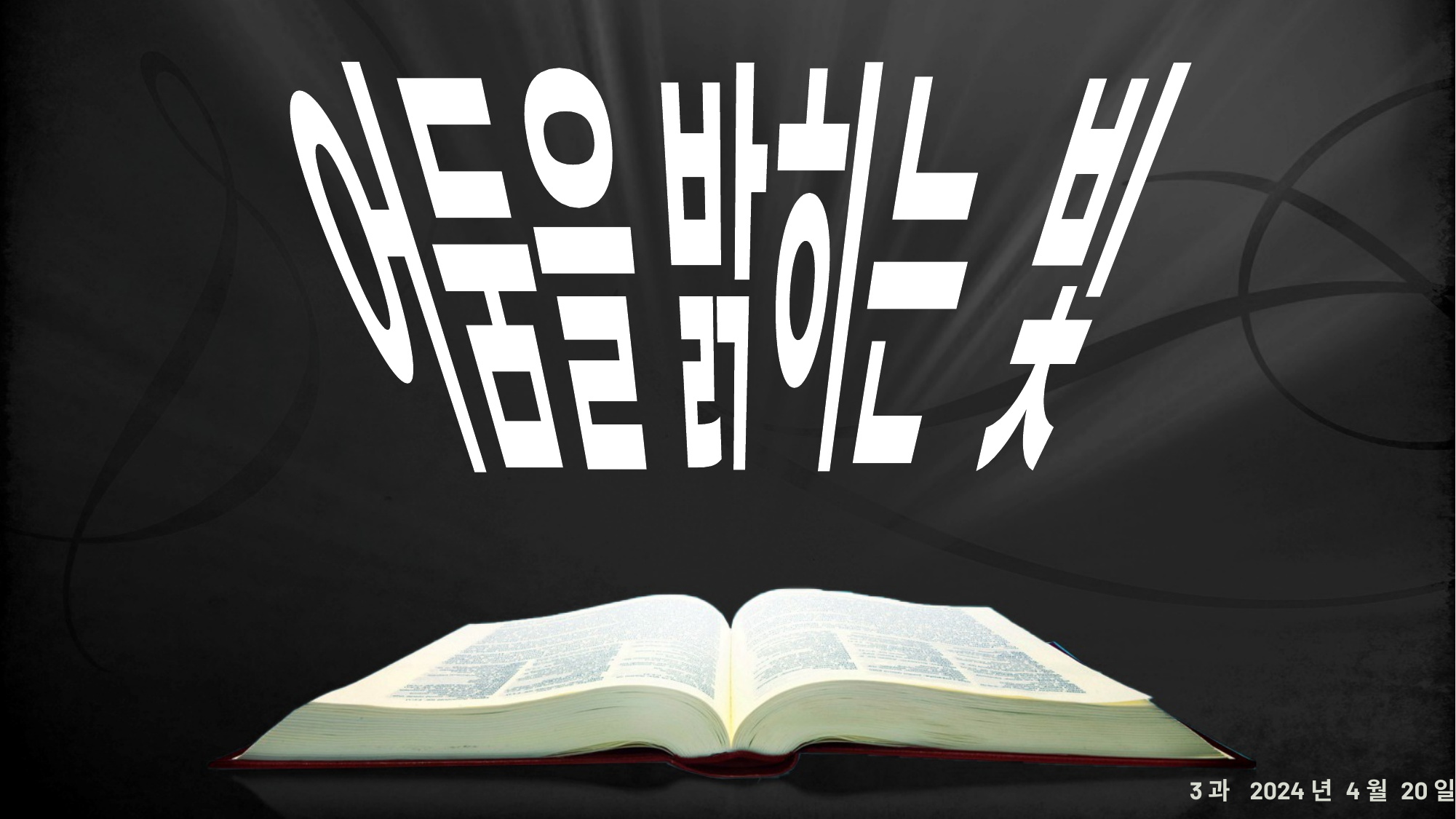

어둠을 밝히는  빛
3과  2024년 4월 20일